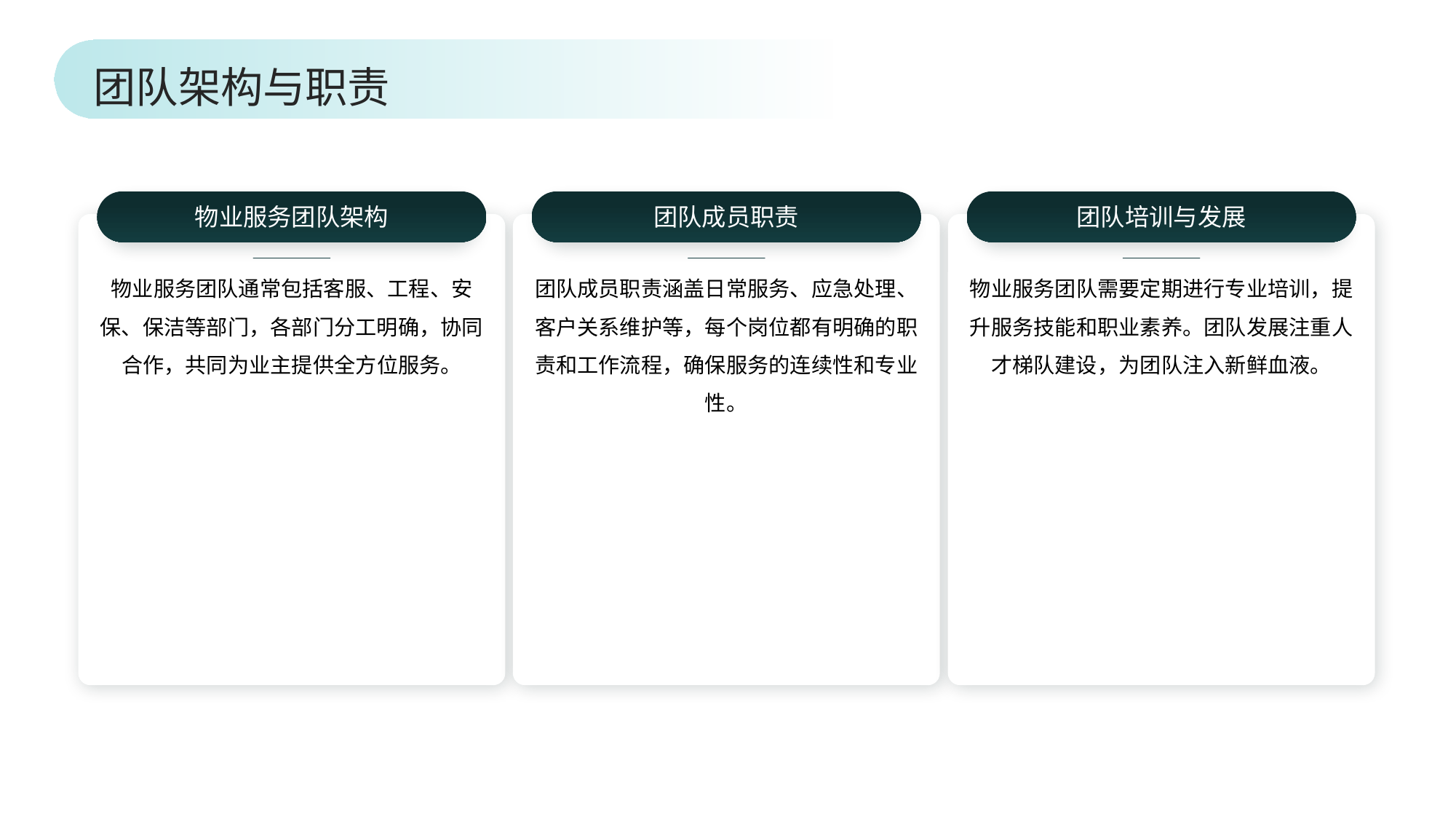

团队架构与职责

物业服务团队架构
团队成员职责
团队培训与发展

物业服务团队通常包括客服、工程、安保、保洁等部门，各部门分工明确，协同合作，共同为业主提供全方位服务。
团队成员职责涵盖日常服务、应急处理、客户关系维护等，每个岗位都有明确的职责和工作流程，确保服务的连续性和专业性。
物业服务团队需要定期进行专业培训，提升服务技能和职业素养。团队发展注重人才梯队建设，为团队注入新鲜血液。